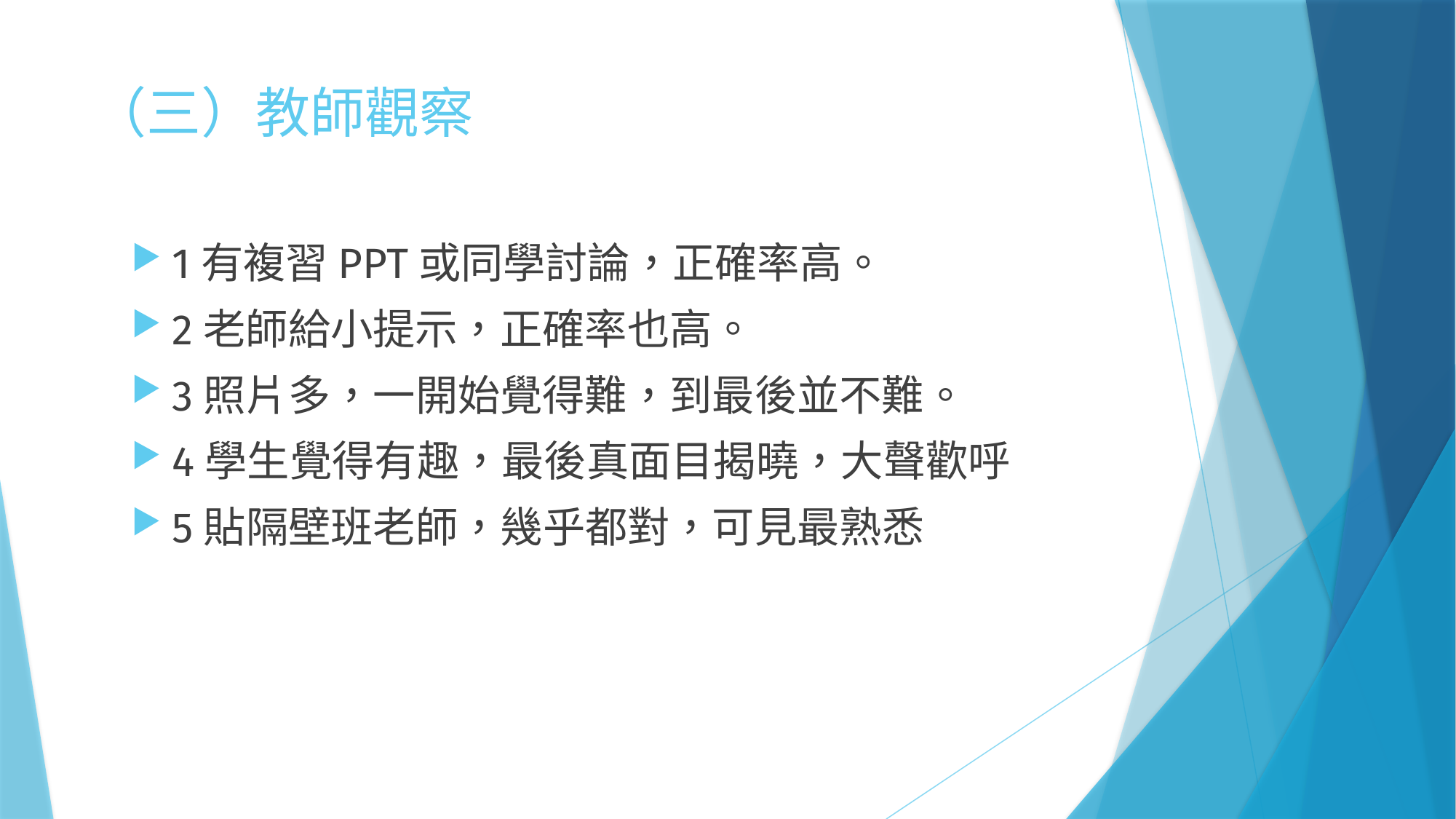

# （三）教師觀察
1有複習PPT或同學討論，正確率高。
2老師給小提示，正確率也高。
3照片多，一開始覺得難，到最後並不難。
4學生覺得有趣，最後真面目揭曉，大聲歡呼
5貼隔壁班老師，幾乎都對，可見最熟悉